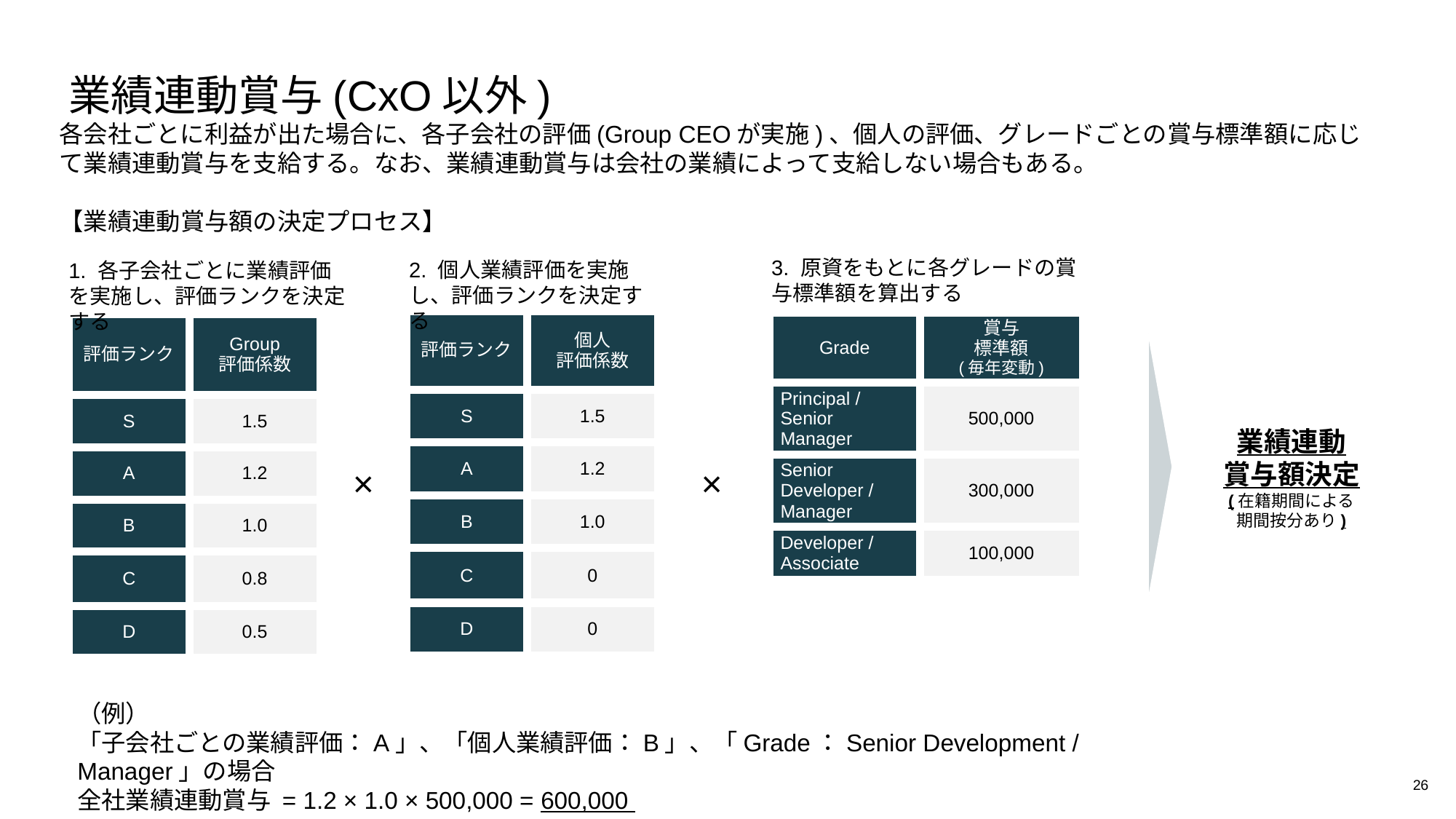

# 業績連動賞与(CxO以外)
各会社ごとに利益が出た場合に、各子会社の評価(Group CEOが実施)、個人の評価、グレードごとの賞与標準額に応じて業績連動賞与を支給する。なお、業績連動賞与は会社の業績によって支給しない場合もある。
【業績連動賞与額の決定プロセス】
3. 原資をもとに各グレードの賞与標準額を算出する
2. 個人業績評価を実施し、評価ランクを決定する
1. 各子会社ごとに業績評価を実施し、評価ランクを決定する
| 評価ランク | 個人 評価係数 |
| --- | --- |
| S | 1.5 |
| A | 1.2 |
| B | 1.0 |
| C | 0 |
| D | 0 |
| Grade | 賞与 標準額 (毎年変動) |
| --- | --- |
| Principal / Senior Manager | 500,000 |
| Senior Developer / Manager | 300,000 |
| Developer / Associate | 100,000 |
| 評価ランク | Group 評価係数 |
| --- | --- |
| S | 1.5 |
| A | 1.2 |
| B | 1.0 |
| C | 0.8 |
| D | 0.5 |

業績連動
賞与額決定
(在籍期間による
期間按分あり)
×
×
（例）
「子会社ごとの業績評価：A」、「個人業績評価：B」、「Grade：Senior Development / Manager」の場合
全社業績連動賞与 = 1.2 × 1.0 × 500,000 = 600,000
26